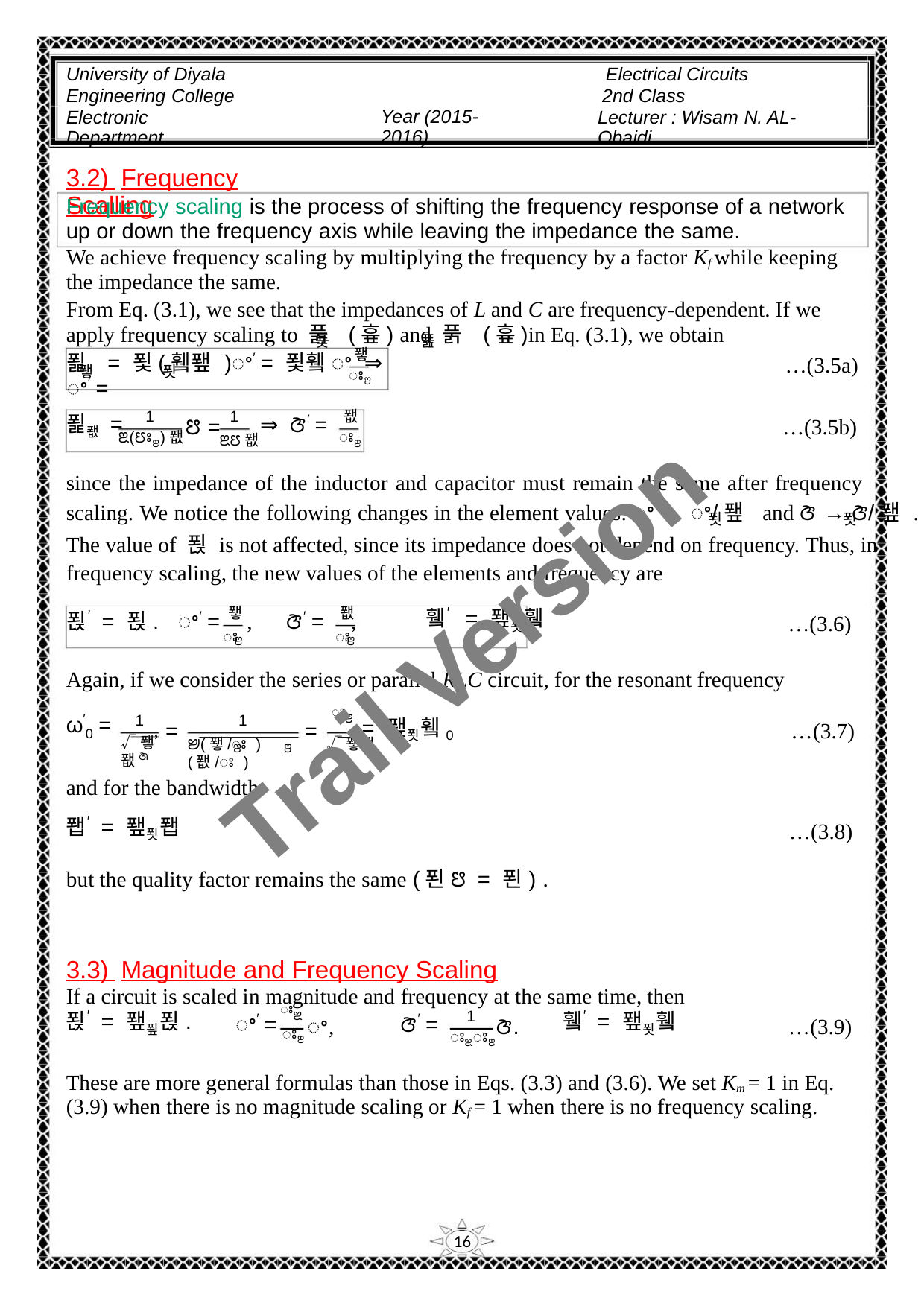

University of Diyala
Engineering College
Electronic Department
Electrical Circuits
2nd Class
Lecturer : Wisam N. AL-Obaidi
Year (2015-2016)
3.2) Frequency Scalling
Frequency scaling is the process of shifting the frequency response of a network
up or down the frequency axis while leaving the impedance the same.
We achieve frequency scaling by multiplying the frequency by a factor Kf while keeping
the impedance the same.
From Eq. (3.1), we see that the impedances of L and C are frequency-dependent. If we
apply frequency scaling to 풁 (흎) and 풁 (흎)in Eq. (3.1), we obtain
푳
푪
퐿
푍 = 푗(휔퐾 )ꢀ′ = 푗휔ꢀ ⇒ ꢀ′ =
…(3.5a)
퐿
푓
ꢁꢂ
1
1
퐶
⇒ ꢆ′ =
푍퐶 =
ꢅ =
…(3.5b)
ꢃ(ꢄꢁꢂ)퐶
ꢃꢄ퐶
ꢁꢂ
since the impedance of the inductor and capacitor must remain the same after frequency
scaling. We notice the following changes in the element values: ꢀ → ꢀ/퐾 and ꢆ → ꢆ/퐾 .
푓
푓
The value of 푅 is not affected, since its impedance does not depend on frequency. Thus, in
frequency scaling, the new values of the elements and frequency are
Trail Version
Trail Version
Trail Version
Trail Version
Trail Version
Trail Version
Trail Version
Trail Version
Trail Version
Trail Version
Trail Version
Trail Version
Trail Version
퐿
퐶
푅′ = 푅.
ꢀ′ = ,
ꢆ′ = ,
휔′ = 퐾푓휔
…(3.6)
ꢁ
ꢁ
ꢂ
ꢂ
Again, if we consider the series or parallel RLC circuit, for the resonant frequency
ꢁꢂ
1
1
ω′0 =
=
=
= 퐾푓휔0
…(3.7)
…(3.8)
√퐿’퐶ꢇ
ꢈ(퐿/ꢁ )(퐶/ꢁ )
√퐿퐶
ꢂ
ꢂ
and for the bandwidth
퐵′ = 퐾푓퐵
but the quality factor remains the same (푄ꢅ = 푄) .
3.3) Magnitude and Frequency Scaling
If a circuit is scaled in magnitude and frequency at the same time, then
ꢁꢉ
ꢁꢂ
1
푅′ = 퐾푚푅.
ꢀ′ =
ꢆ′ =
휔′ = 퐾푓휔
ꢀ,
ꢆ.
…(3.9)
ꢁꢉꢁꢂ
These are more general formulas than those in Eqs. (3.3) and (3.6). We set Km = 1 in Eq.
(3.9) when there is no magnitude scaling or Kf = 1 when there is no frequency scaling.
16